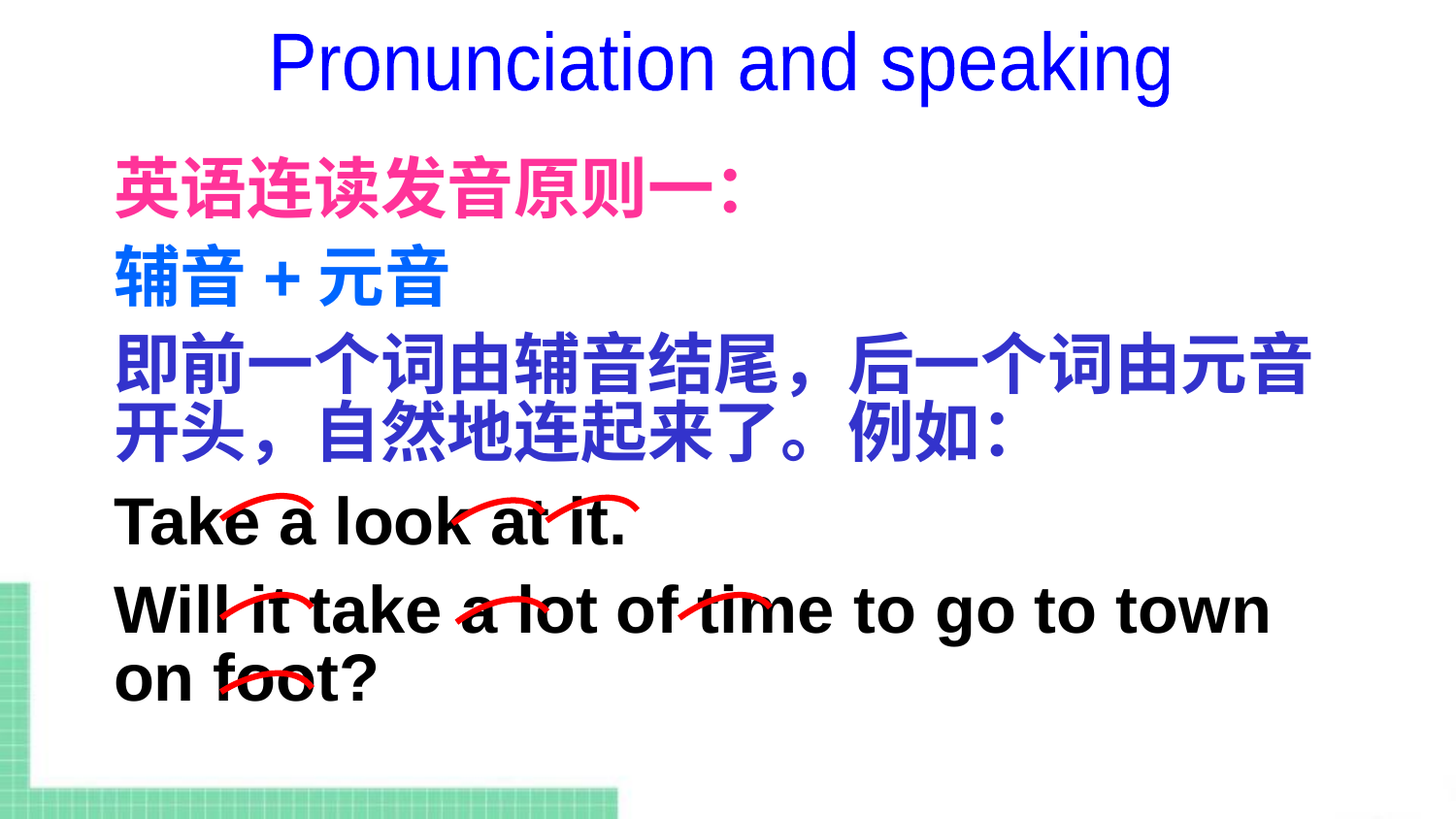

Pronunciation and speaking
英语连读发音原则一：
辅音+元音
即前一个词由辅音结尾，后一个词由元音开头，自然地连起来了。例如：
Take a look at it.
Will it take a lot of time to go to town on foot?